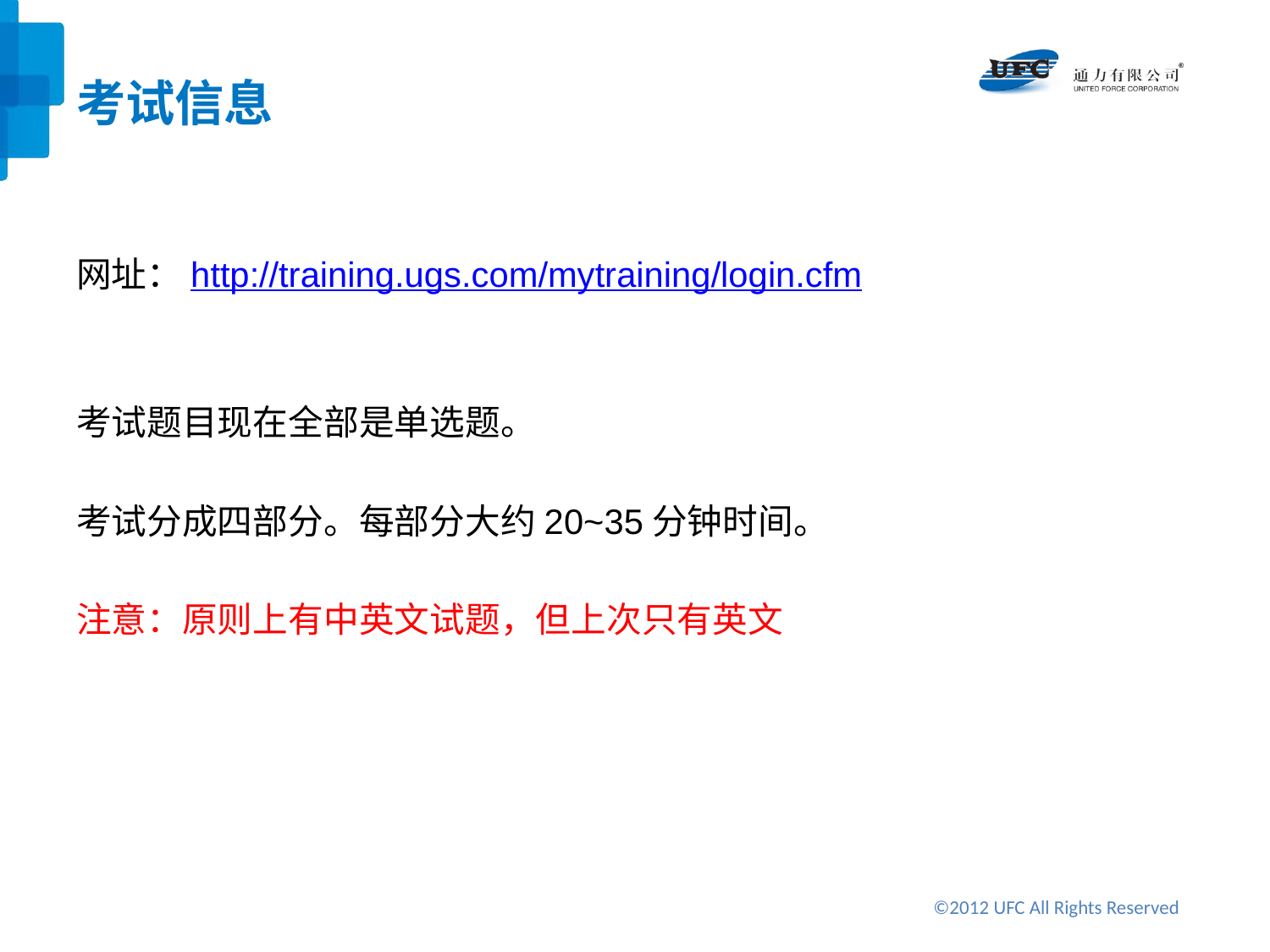

# 考试信息

网址：http://training.ugs.com/mytraining/login.cfm

考试题目现在全部是单选题。

考试分成四部分。每部分大约20~35分钟时间。

注意：原则上有中英文试题，但上次只有英文